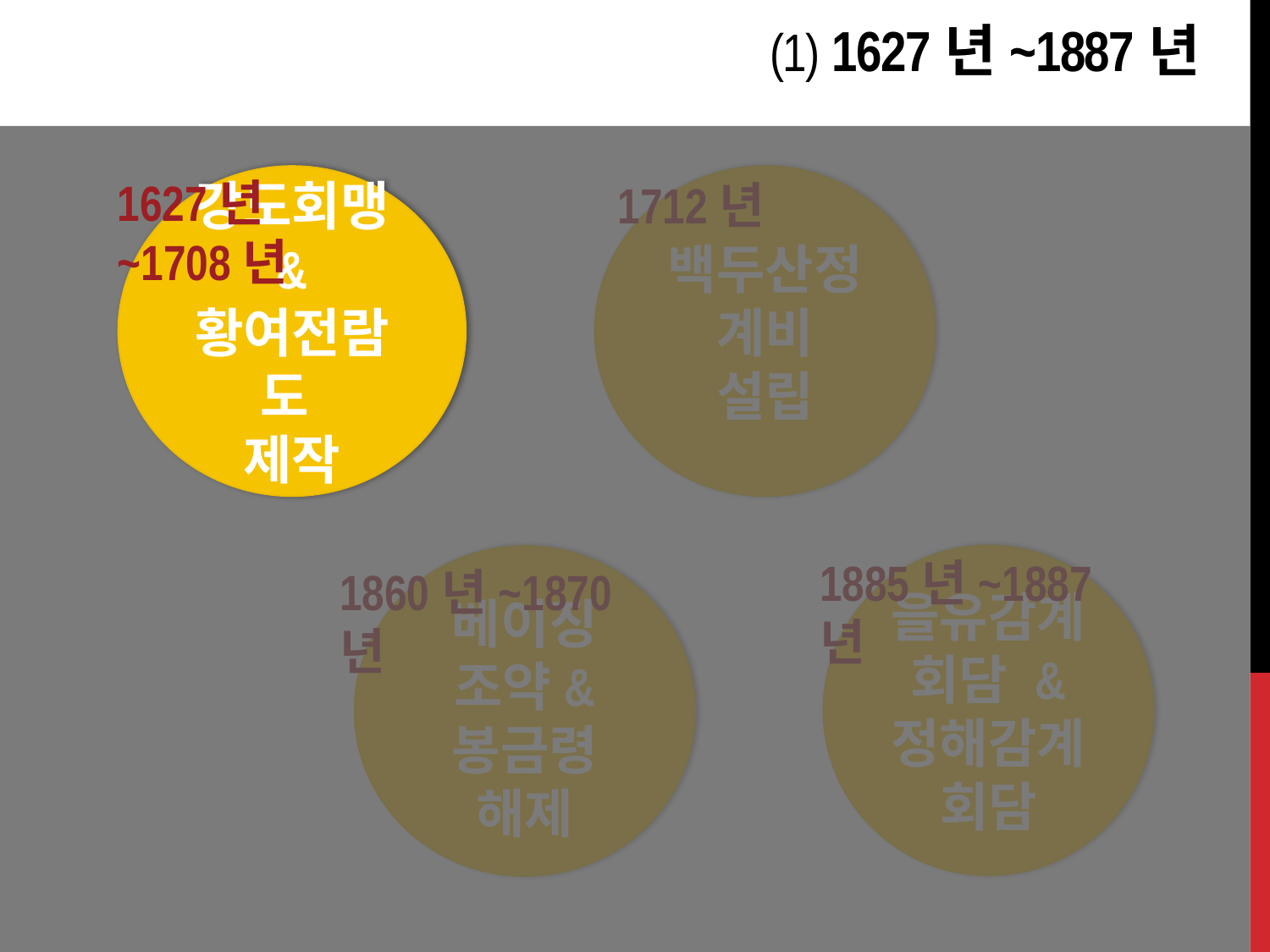

# (1) 1627년~1887년

1627년~1708년
강도회맹 &
황여전람도
제작
백두산정계비
설립
1712년
을유감계회담 &
정해감계회담

베이징 조약&
봉금령 해제

1885년~1887년
1860년~1870년